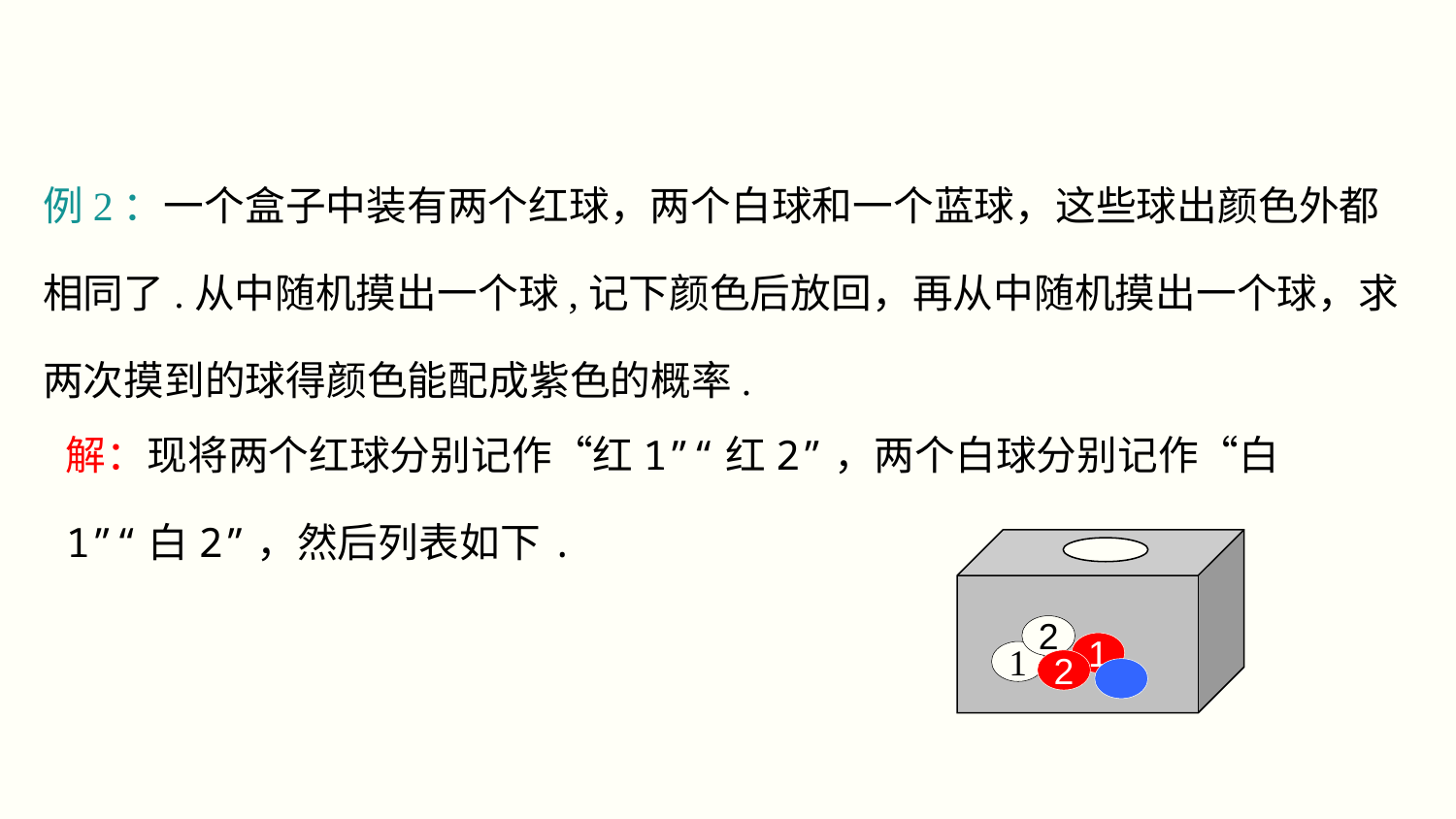

例2：一个盒子中装有两个红球，两个白球和一个蓝球，这些球出颜色外都相同了.从中随机摸出一个球,记下颜色后放回，再从中随机摸出一个球，求两次摸到的球得颜色能配成紫色的概率.
解：现将两个红球分别记作“红1”“红2”，两个白球分别记作“白1”“白2”，然后列表如下.

2
1
1
2